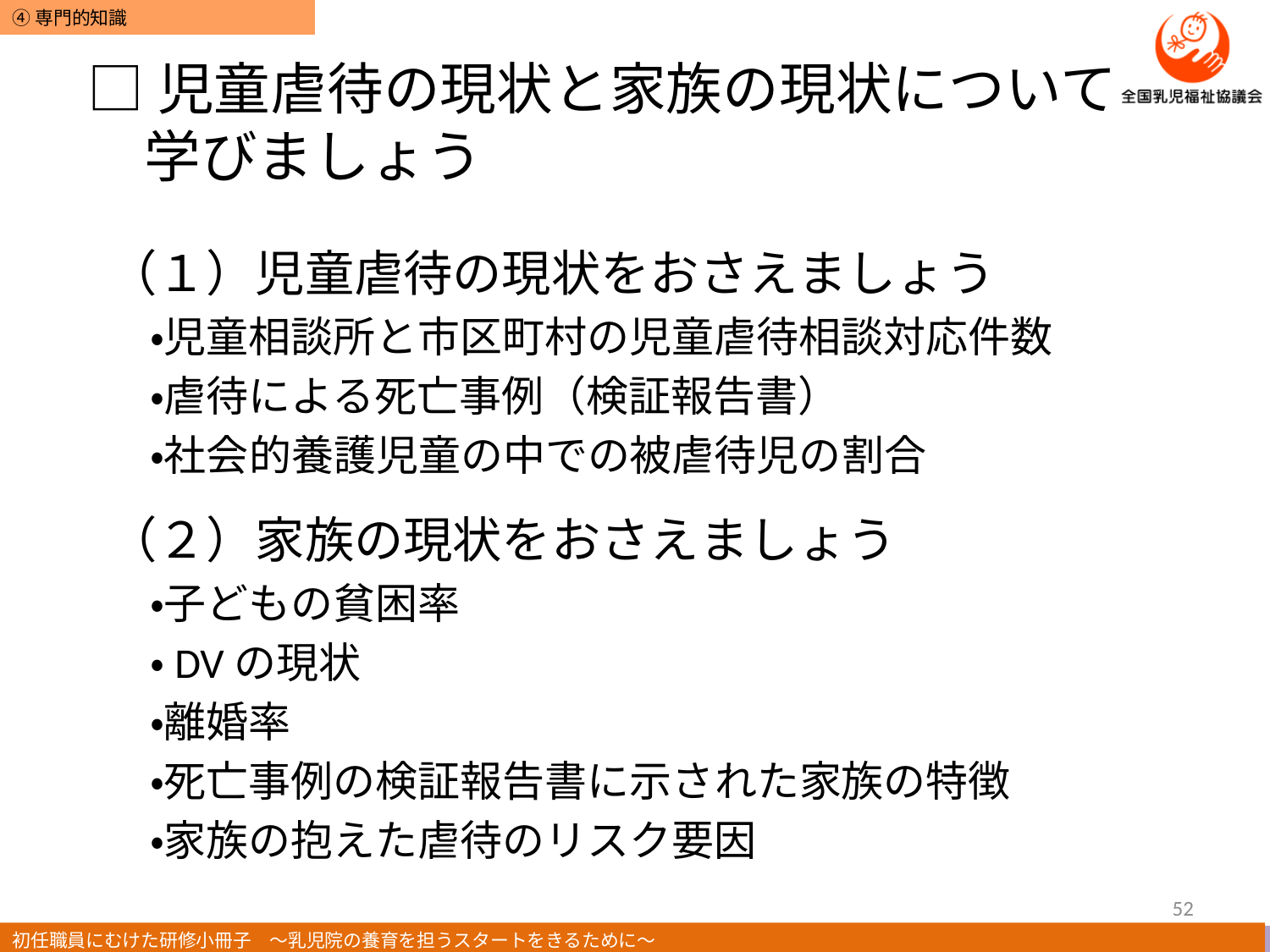

# □児童虐待の現状と家族の現状について 　学びましょう
（１）児童虐待の現状をおさえましょう
　・児童相談所と市区町村の児童虐待相談対応件数
　・虐待による死亡事例（検証報告書）
　・社会的養護児童の中での被虐待児の割合

（２）家族の現状をおさえましょう
　・子どもの貧困率
　・DVの現状
　・離婚率
　・死亡事例の検証報告書に示された家族の特徴
　・家族の抱えた虐待のリスク要因
52